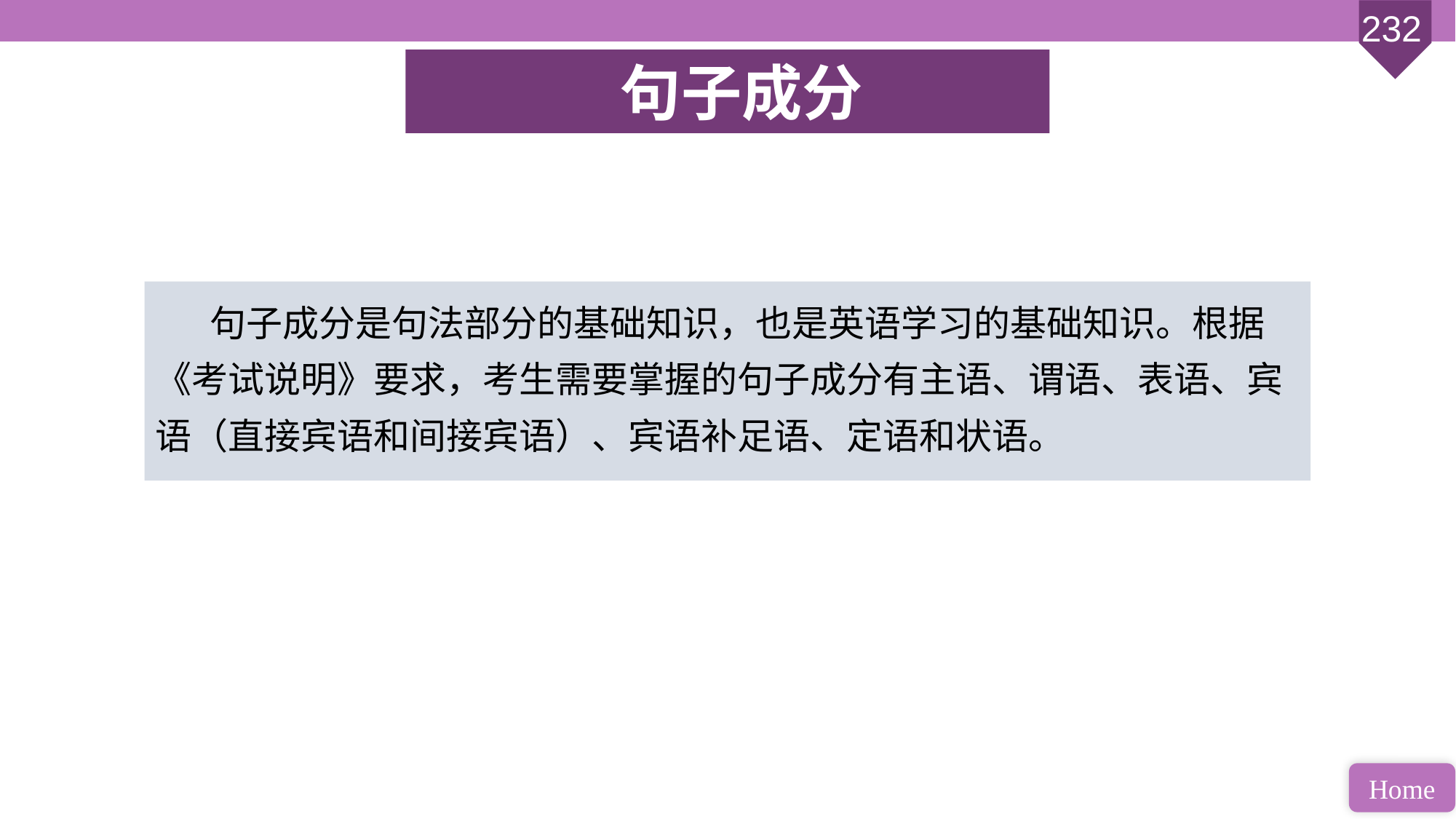

句子成分
句子成分是句法部分的基础知识，也是英语学习的基础知识。根据《考试说明》要求，考生需要掌握的句子成分有主语、谓语、表语、宾语（直接宾语和间接宾语）、宾语补足语、定语和状语。